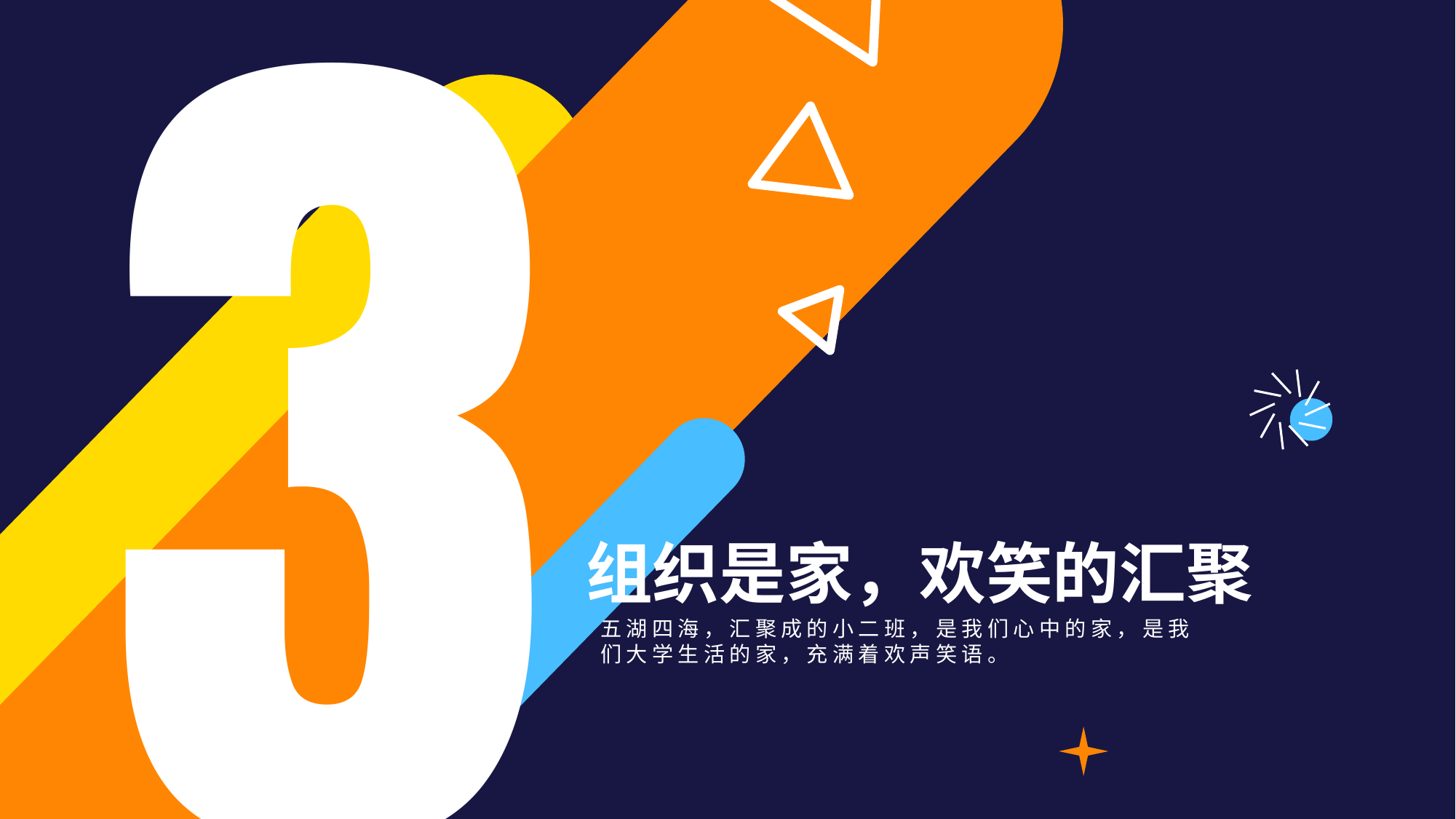

3

组织是家，欢笑的汇聚
五湖四海，汇聚成的小二班，是我们心中的家，是我们大学生活的家，充满着欢声笑语。